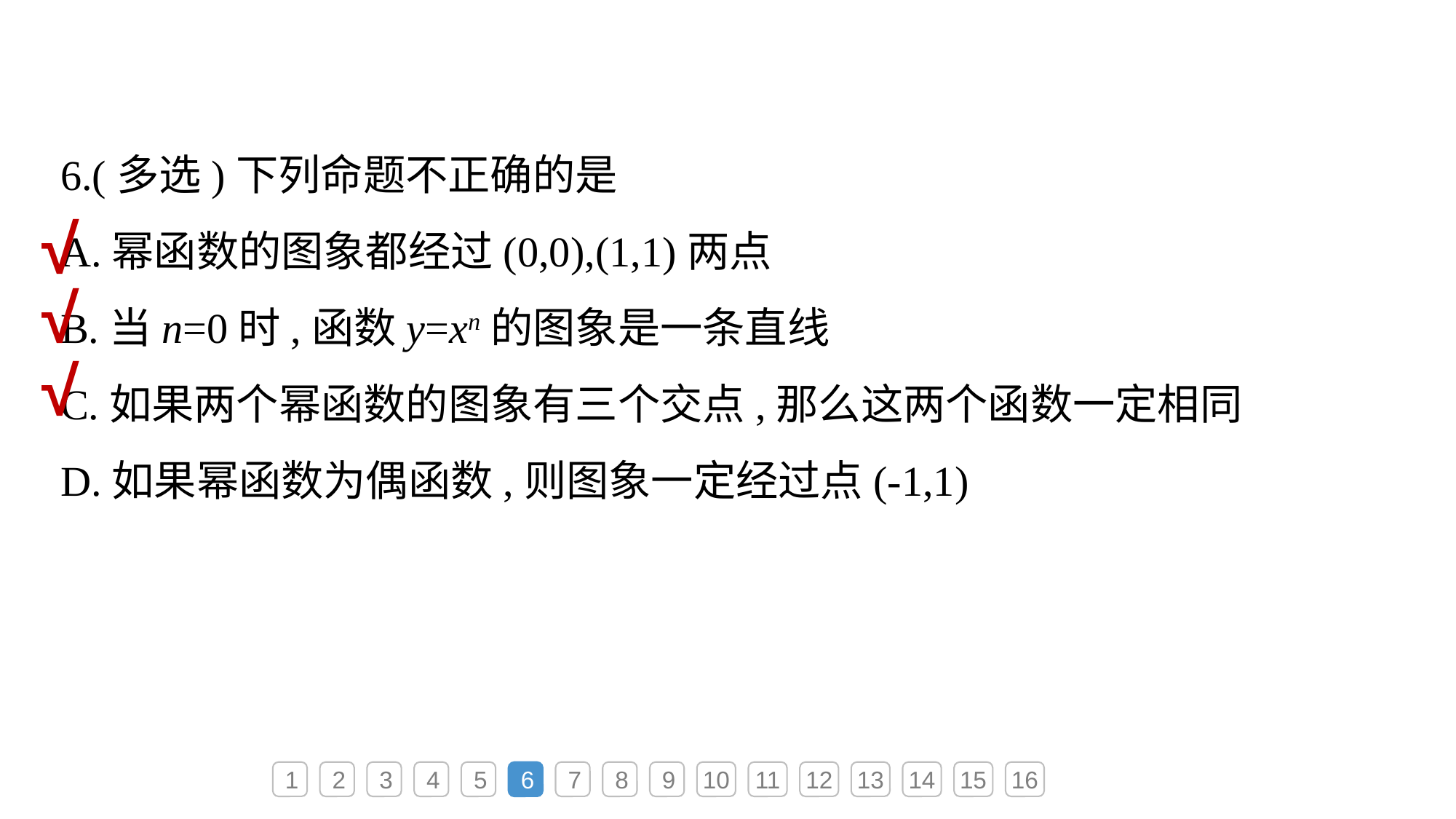

6.(多选)下列命题不正确的是
A.幂函数的图象都经过(0,0),(1,1)两点
B.当n=0时,函数y=xn的图象是一条直线
C.如果两个幂函数的图象有三个交点,那么这两个函数一定相同
D.如果幂函数为偶函数,则图象一定经过点(-1,1)
√
√
√
1
2
3
4
5
6
7
8
9
10
11
12
13
14
15
16